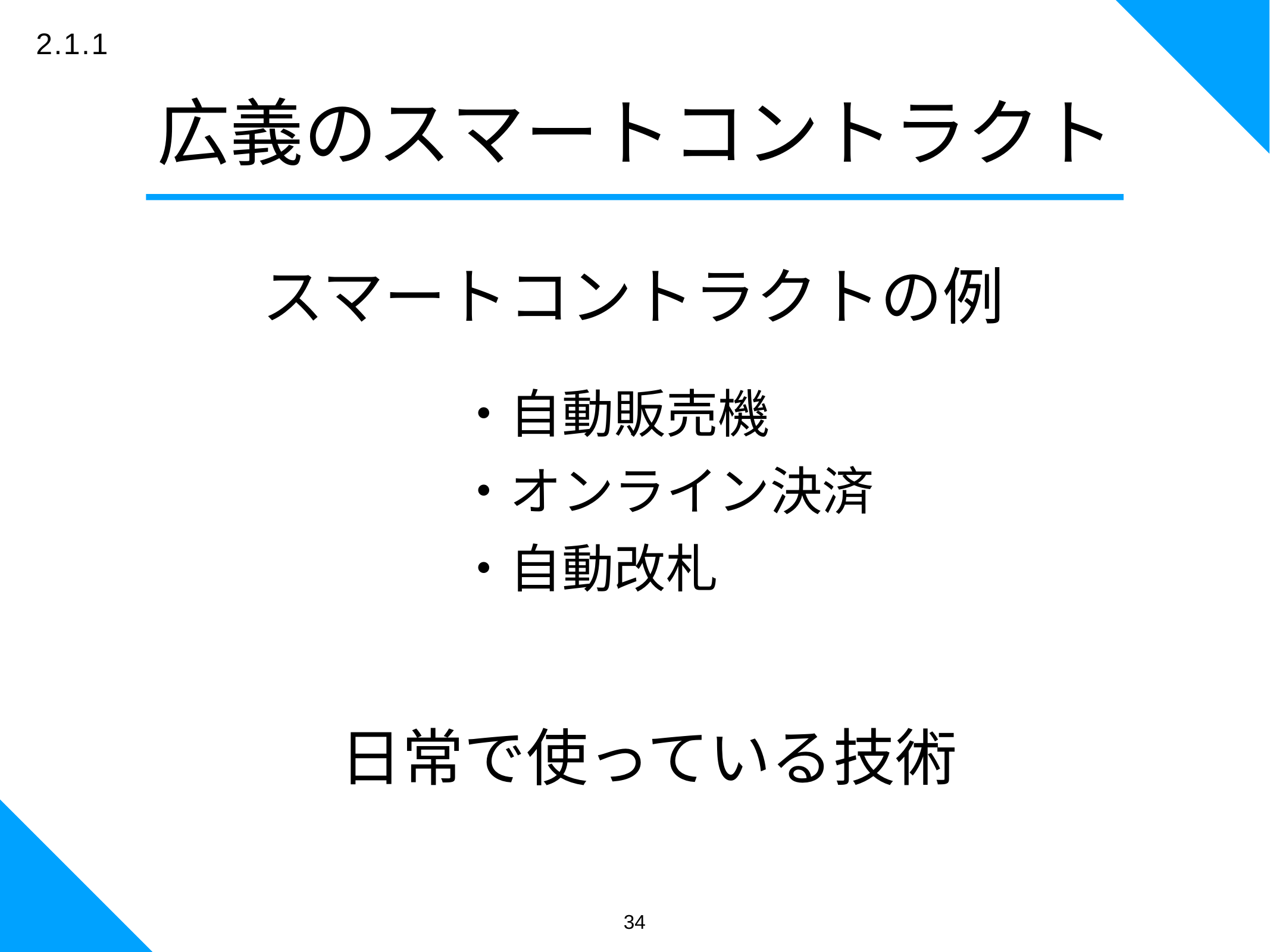

34
2.1.1
広義のスマートコントラクト
スマートコントラクトの例
・自動販売機
・オンライン決済
・自動改札
日常で使っている技術